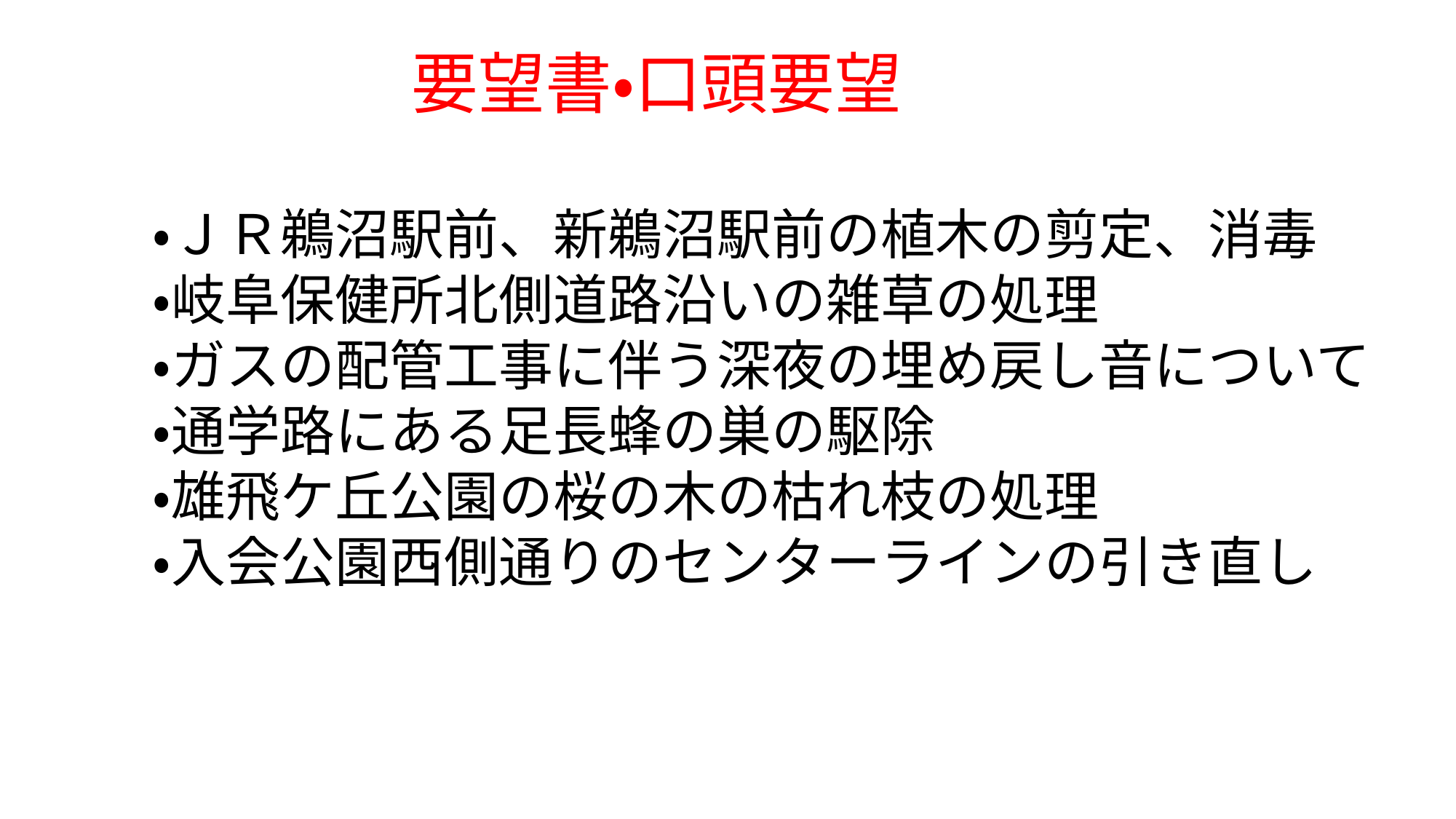

要望書・口頭要望
・ＪＲ鵜沼駅前、新鵜沼駅前の植木の剪定、消毒
・岐阜保健所北側道路沿いの雑草の処理
・ガスの配管工事に伴う深夜の埋め戻し音について
・通学路にある足長蜂の巣の駆除
・雄飛ケ丘公園の桜の木の枯れ枝の処理
・入会公園西側通りのセンターラインの引き直し